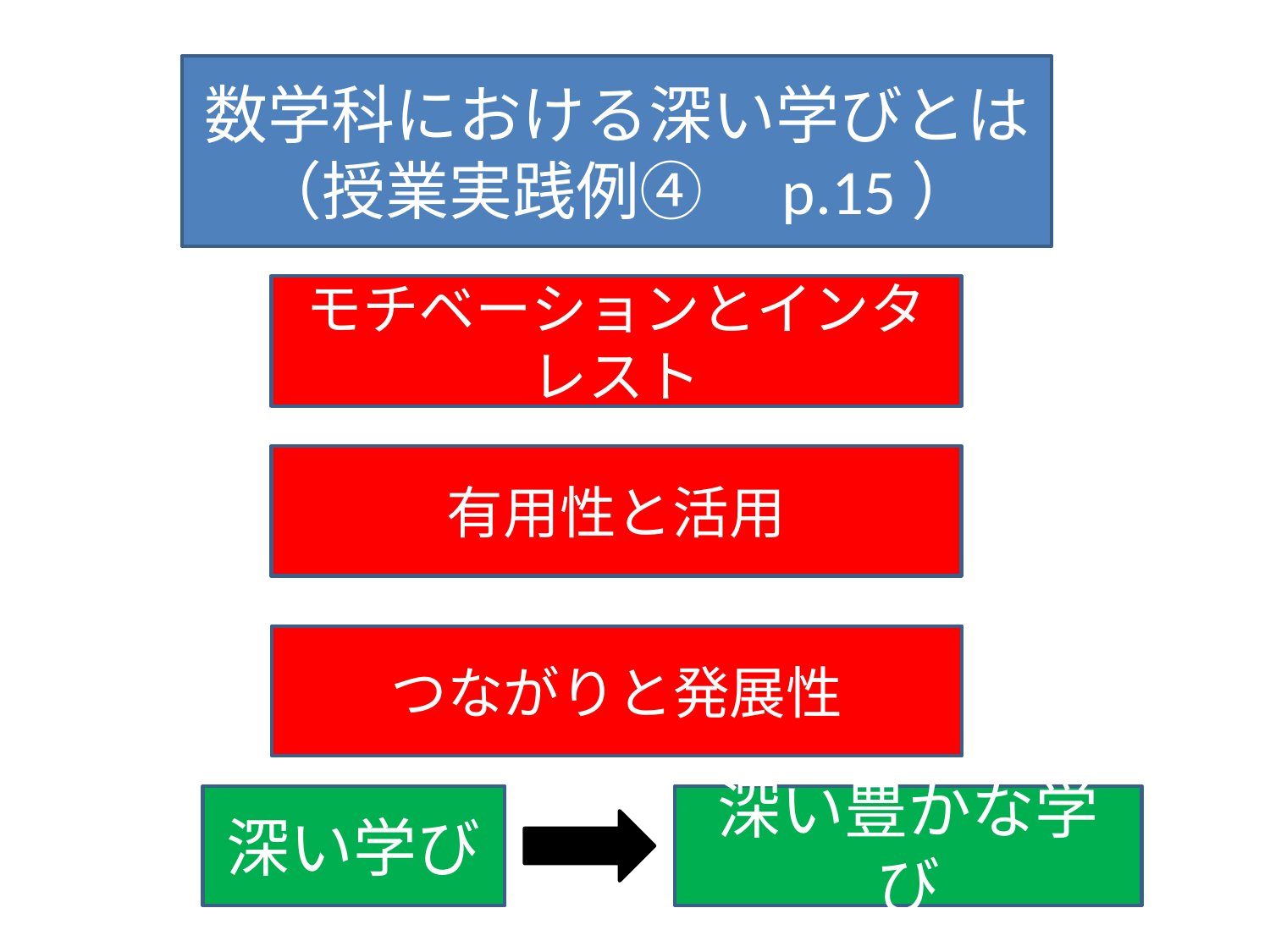

数学科における深い学びとは
（授業実践例④　p.15）
モチベーションとインタレスト
有用性と活用
つながりと発展性
深い学び
深い豊かな学び